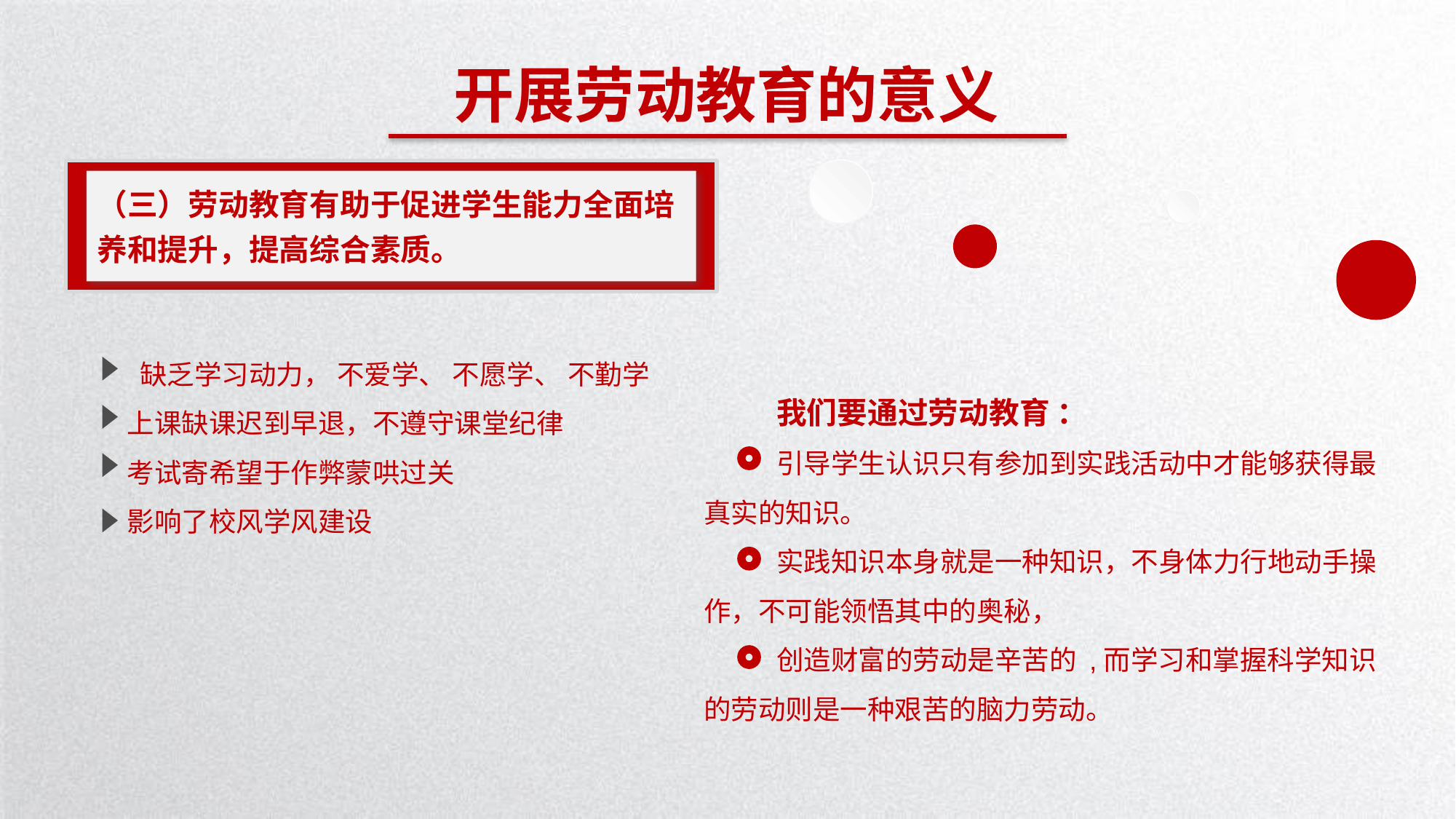

开展劳动教育的意义

（三）劳动教育有助于促进学生能力全面培养和提升，提高综合素质。

 缺乏学习动力， 不爱学、 不愿学、 不勤学
上课缺课迟到早退，不遵守课堂纪律
考试寄希望于作弊蒙哄过关
影响了校风学风建设

我们要通过劳动教育 ：
引导学生认识只有参加到实践活动中才能够获得最真实的知识。
实践知识本身就是一种知识，不身体力行地动手操作，不可能领悟其中的奥秘，
创造财富的劳动是辛苦的 ,而学习和掌握科学知识的劳动则是一种艰苦的脑力劳动。